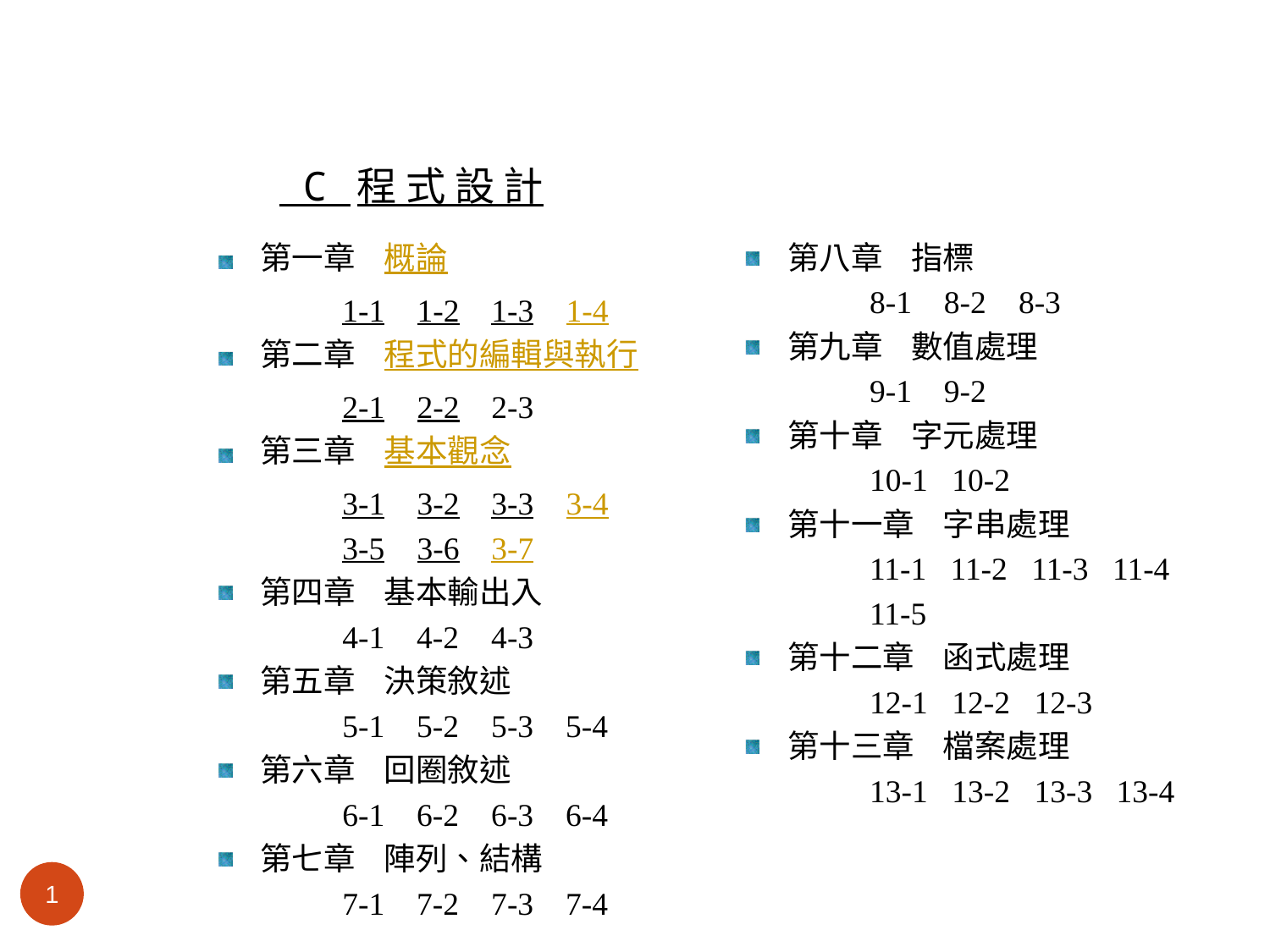

# C 程 式 設 計

 第一章    概論
	1-1    1-2    1-3    1-4
 第二章    程式的編輯與執行
	2-1    2-2    2-3
 第三章    基本觀念
	3-1    3-2    3-3    3-4
	3-5    3-6    3-7
 第四章    基本輸出入
	4-1    4-2    4-3
 第五章    決策敘述
	5-1    5-2    5-3    5-4
 第六章    回圈敘述
	6-1    6-2    6-3    6-4
 第七章    陣列、結構
	7-1    7-2    7-3    7-4
 第八章    指標
	8-1    8-2    8-3
 第九章    數值處理
	9-1    9-2
 第十章    字元處理
	10-1   10-2
 第十一章    字串處理
	11-1   11-2   11-3   11-4
	11-5
 第十二章    函式處理
	12-1   12-2   12-3
 第十三章    檔案處理
	13-1   13-2   13-3   13-4
1